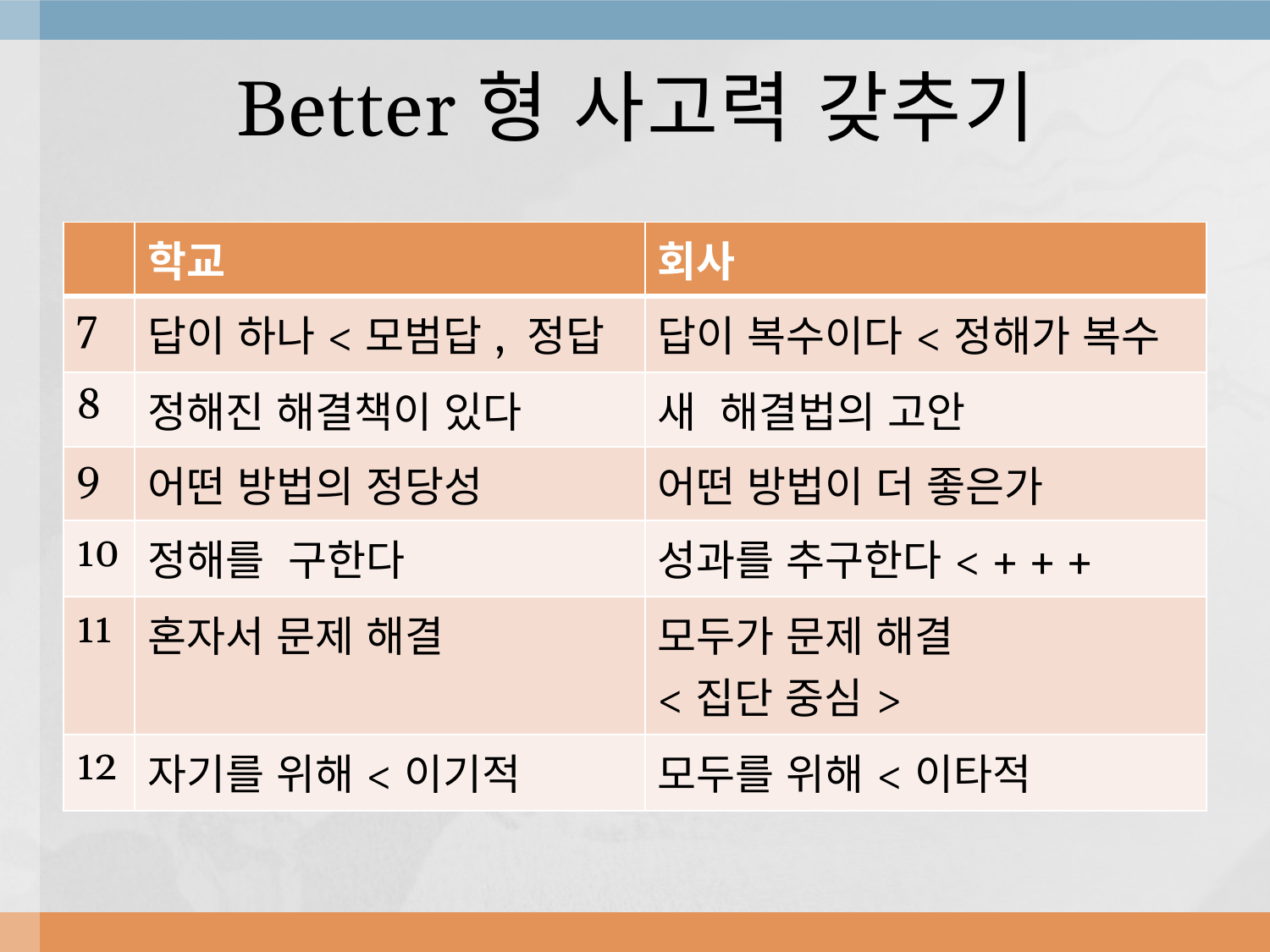

# Better형 사고력 갖추기
|  | 학교 | 회사 |
| --- | --- | --- |
| 7 | 답이 하나<모범답, 정답 | 답이 복수이다<정해가 복수 |
| 8 | 정해진 해결책이 있다 | 새 해결법의 고안 |
| 9 | 어떤 방법의 정당성 | 어떤 방법이 더 좋은가 |
| 10 | 정해를 구한다 | 성과를 추구한다< + + + |
| 11 | 혼자서 문제 해결 | 모두가 문제 해결 <집단 중심> |
| 12 | 자기를 위해<이기적 | 모두를 위해<이타적 |